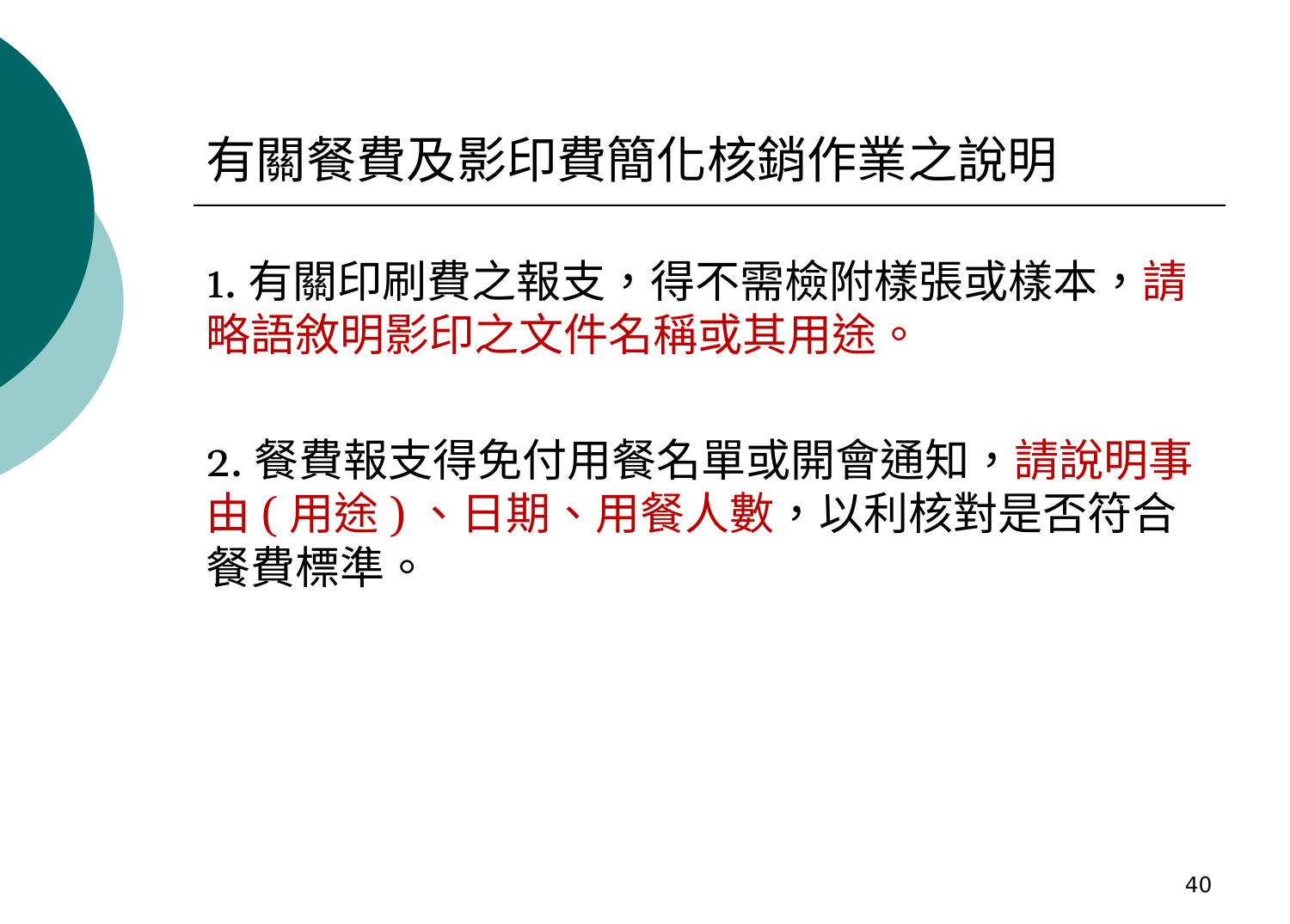

# 有關餐費及影印費簡化核銷作業之說明
1.有關印刷費之報支，得不需檢附樣張或樣本，請略語敘明影印之文件名稱或其用途。

2.餐費報支得免付用餐名單或開會通知，請說明事由(用途)、日期、用餐人數，以利核對是否符合餐費標準。

40